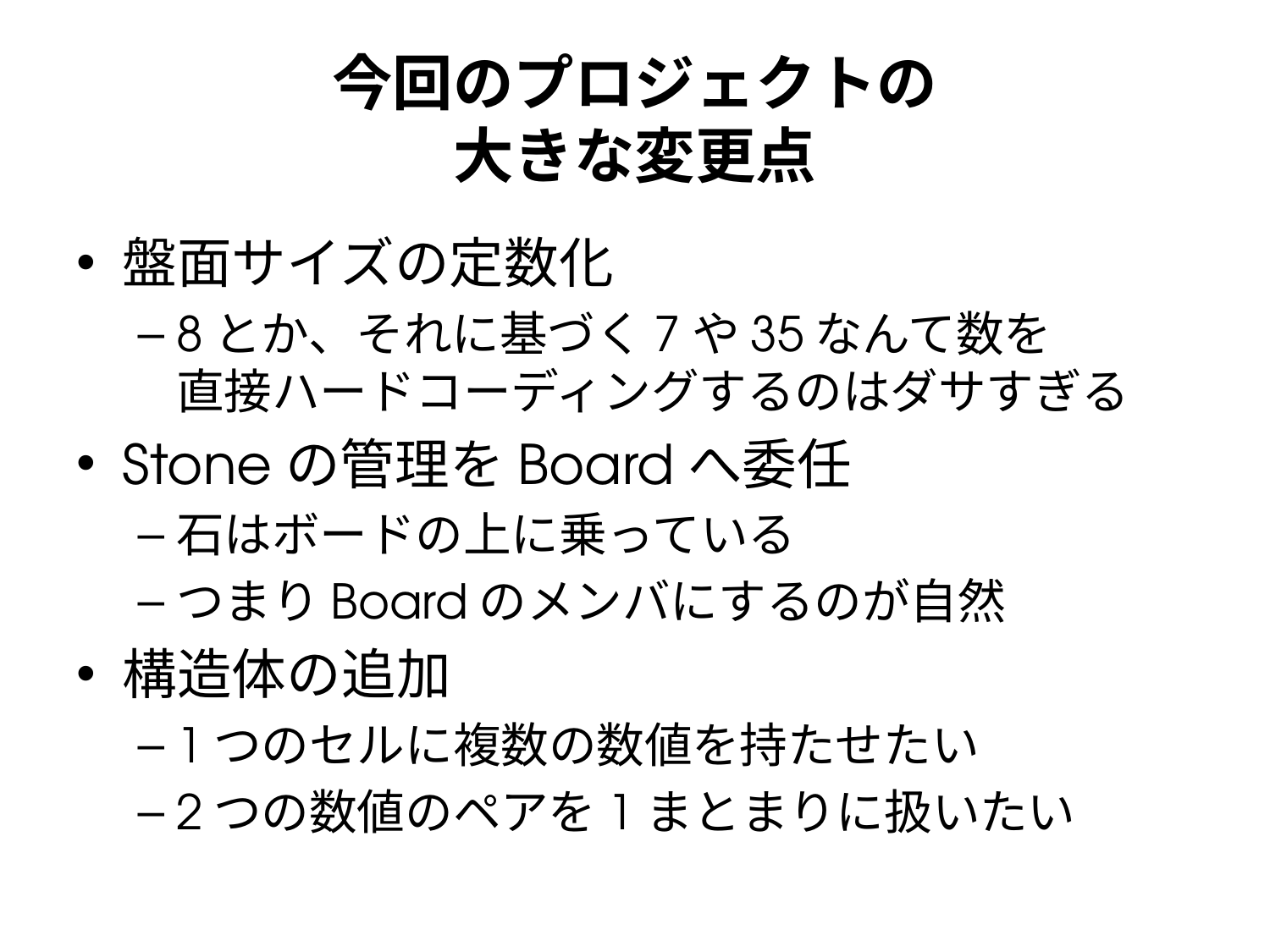

# 今回のプロジェクトの 大きな変更点
盤面サイズの定数化
8とか、それに基づく7や35なんて数を
直接ハードコーディングするのはダサすぎる
Stoneの管理をBoardへ委任
石はボードの上に乗っている
つまりBoardのメンバにするのが自然
構造体の追加
1つのセルに複数の数値を持たせたい
2つの数値のペアを1まとまりに扱いたい